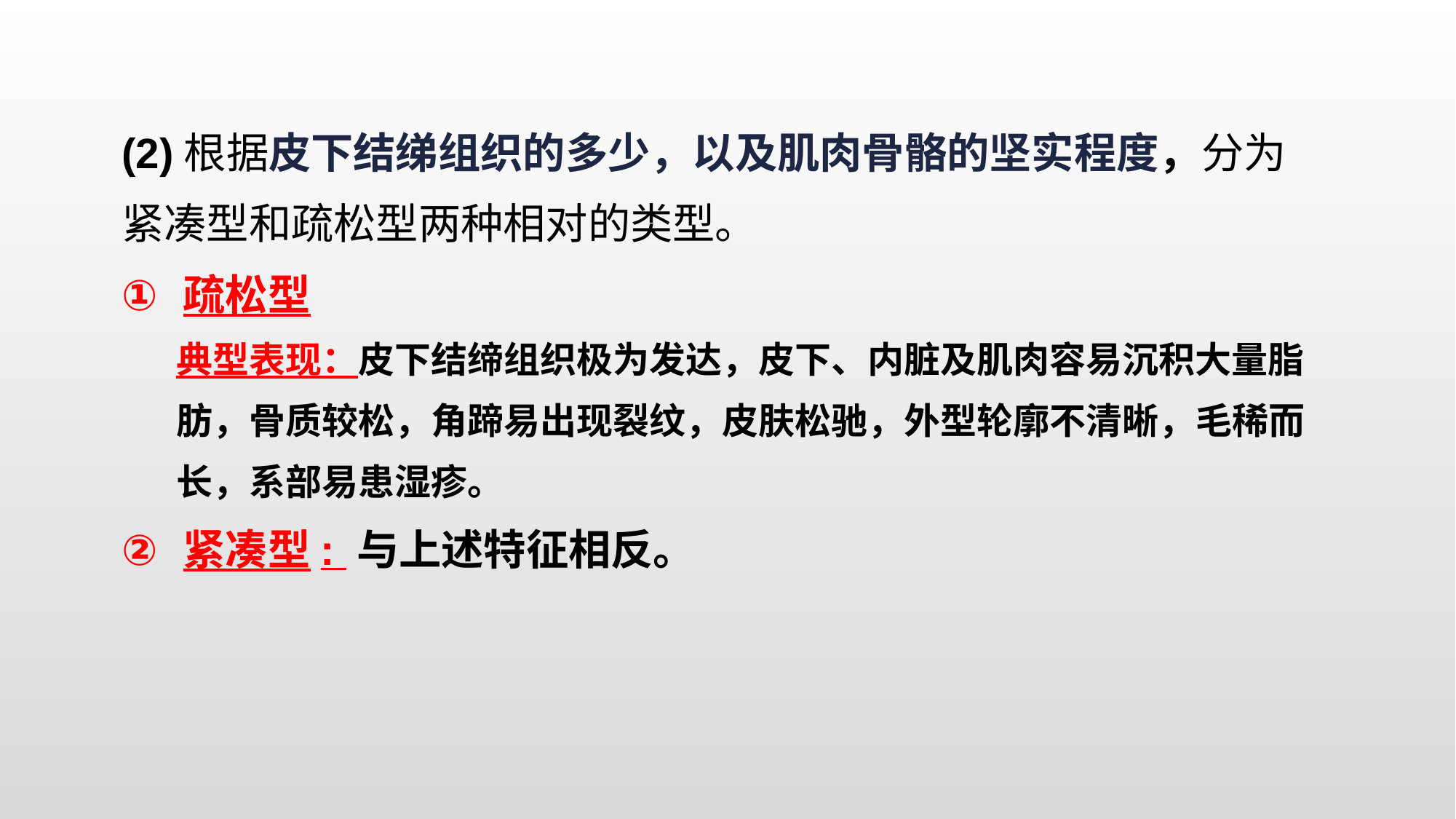

(2)根据皮下结绨组织的多少，以及肌肉骨骼的坚实程度，分为紧凑型和疏松型两种相对的类型。
疏松型
典型表现：皮下结缔组织极为发达，皮下、内脏及肌肉容易沉积大量脂肪，骨质较松，角蹄易出现裂纹，皮肤松驰，外型轮廓不清晰，毛稀而长，系部易患湿疹。
紧凑型: 与上述特征相反。